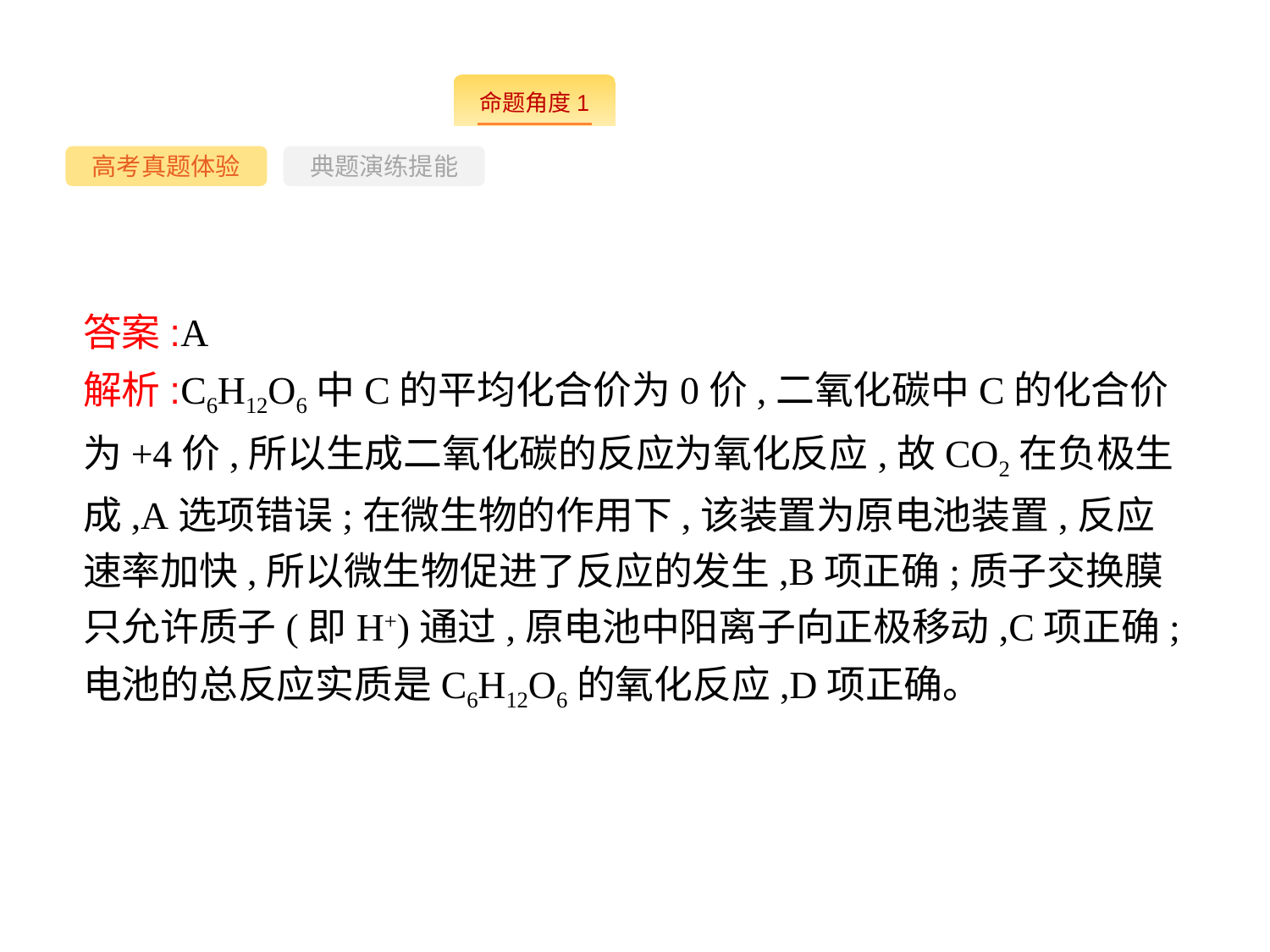

-18-
高考真题体验
典题演练提能
答案:A
解析:C6H12O6中C的平均化合价为0价,二氧化碳中C的化合价为+4价,所以生成二氧化碳的反应为氧化反应,故CO2在负极生成,A选项错误;在微生物的作用下,该装置为原电池装置,反应速率加快,所以微生物促进了反应的发生,B项正确;质子交换膜只允许质子(即H+)通过,原电池中阳离子向正极移动,C项正确;电池的总反应实质是C6H12O6的氧化反应,D项正确。